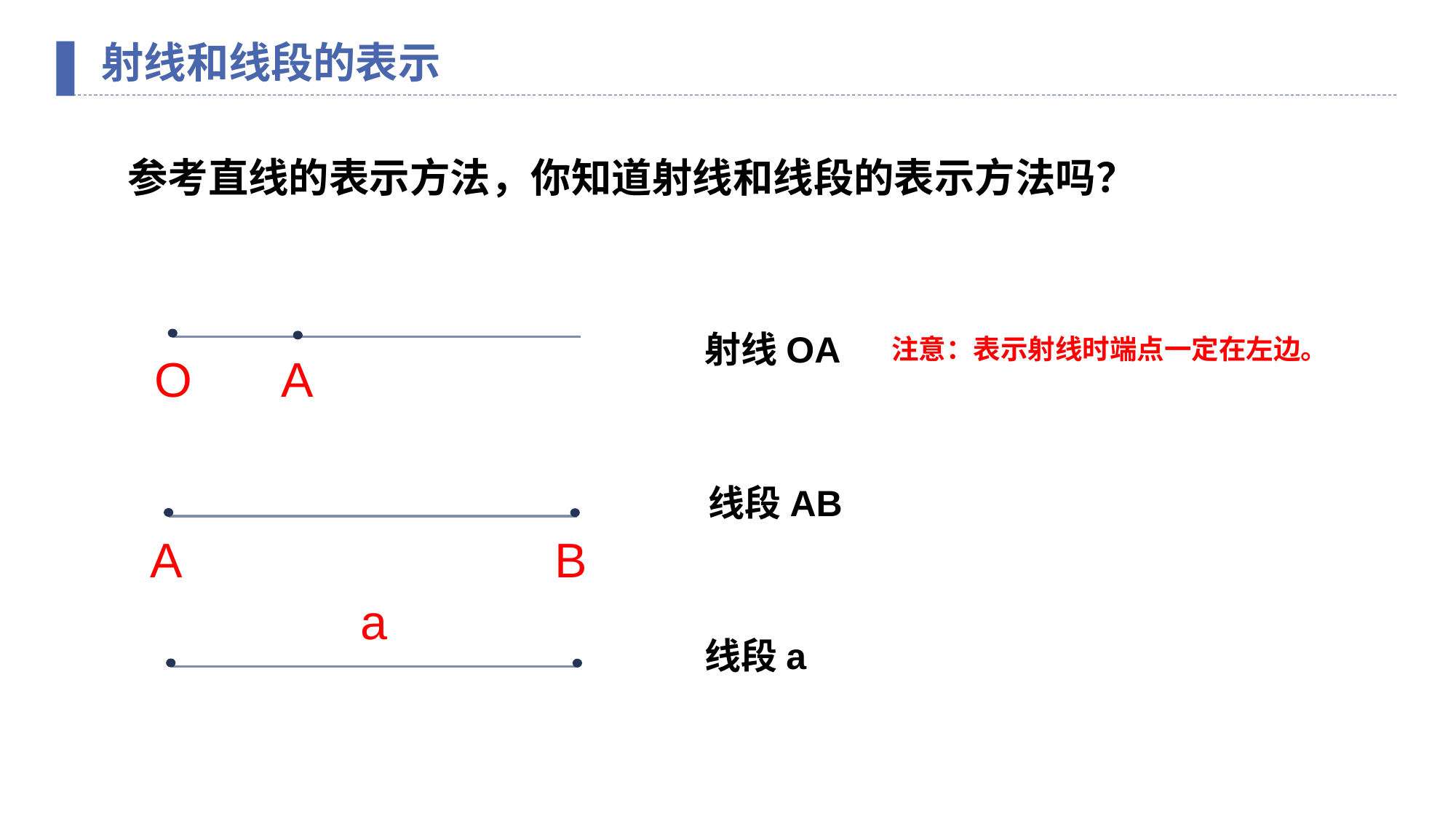

射线和线段的表示
参考直线的表示方法，你知道射线和线段的表示方法吗？
射线OA
注意：表示射线时端点一定在左边。

A
O
线段AB

B
A
a
线段a